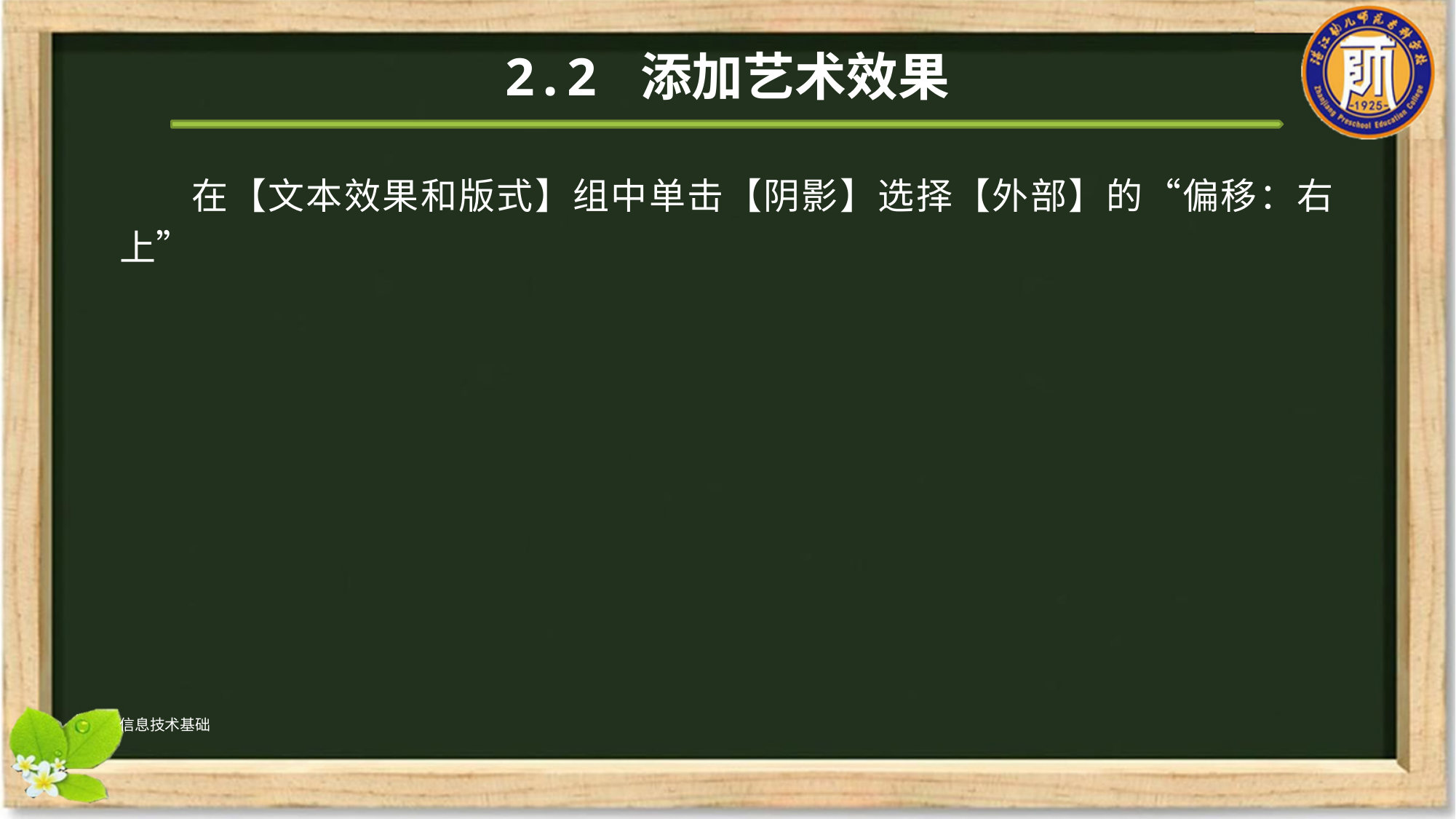

# 2.2 添加艺术效果
在【文本效果和版式】组中单击【阴影】选择【外部】的“偏移：右上”
信息技术基础